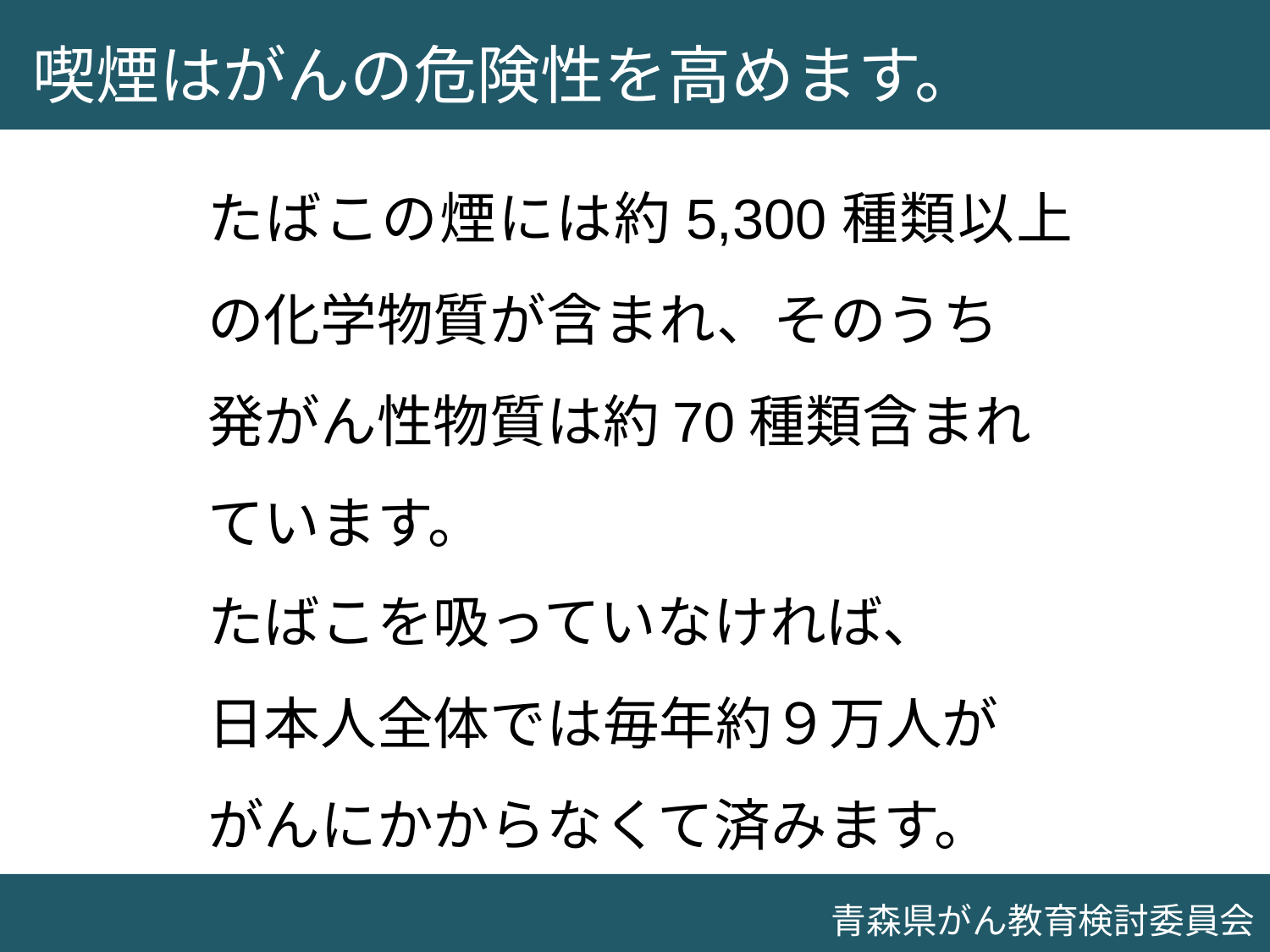

喫煙はがんの危険性を高めます。
たばこの煙には約5,300種類以上の化学物質が含まれ、そのうち
発がん性物質は約70種類含まれています。
たばこを吸っていなければ、
日本人全体では毎年約９万人が
がんにかからなくて済みます。

青森県がん教育検討委員会